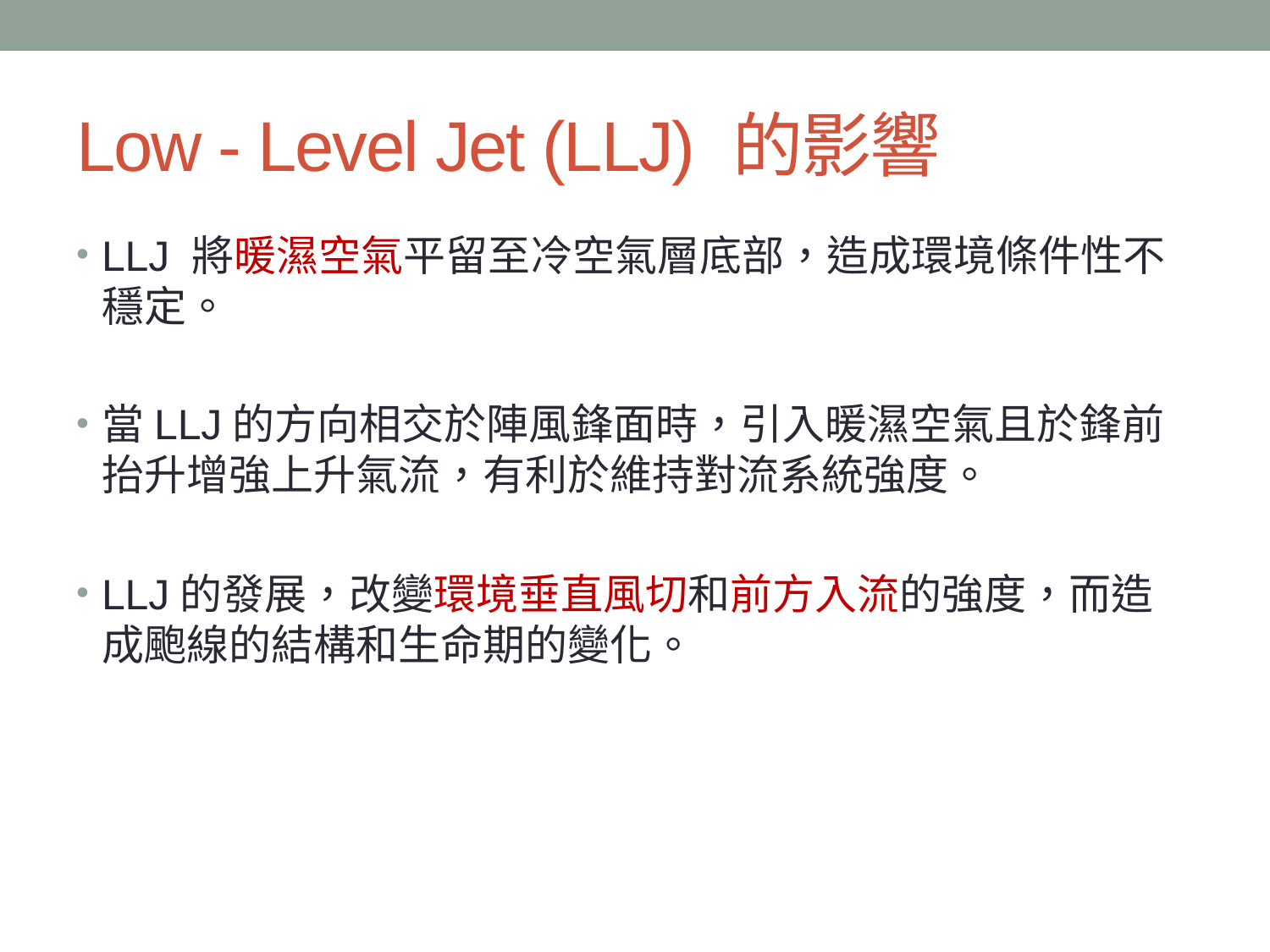

# Low - Level Jet (LLJ) 的影響
LLJ 將暖濕空氣平留至冷空氣層底部，造成環境條件性不穩定。

當LLJ的方向相交於陣風鋒面時，引入暖濕空氣且於鋒前抬升增強上升氣流，有利於維持對流系統強度。

LLJ的發展，改變環境垂直風切和前方入流的強度，而造成颮線的結構和生命期的變化。